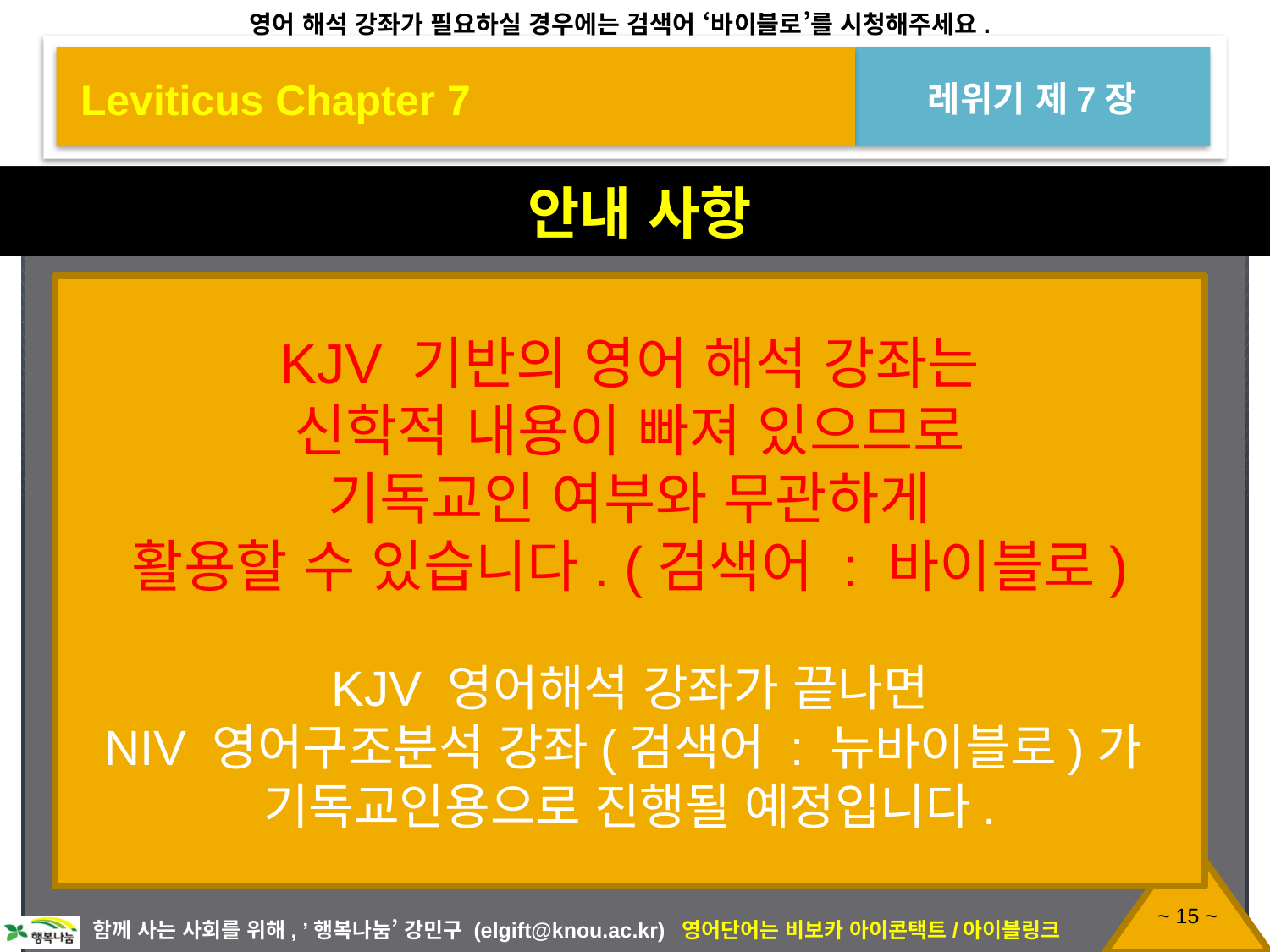

Leviticus Chapter 7
레위기 제7장
안내 사항
KJV 기반의 영어 해석 강좌는
신학적 내용이 빠져 있으므로
기독교인 여부와 무관하게
활용할 수 있습니다. (검색어 : 바이블로)

KJV 영어해석 강좌가 끝나면
NIV 영어구조분석 강좌(검색어 : 뉴바이블로)가
기독교인용으로 진행될 예정입니다.